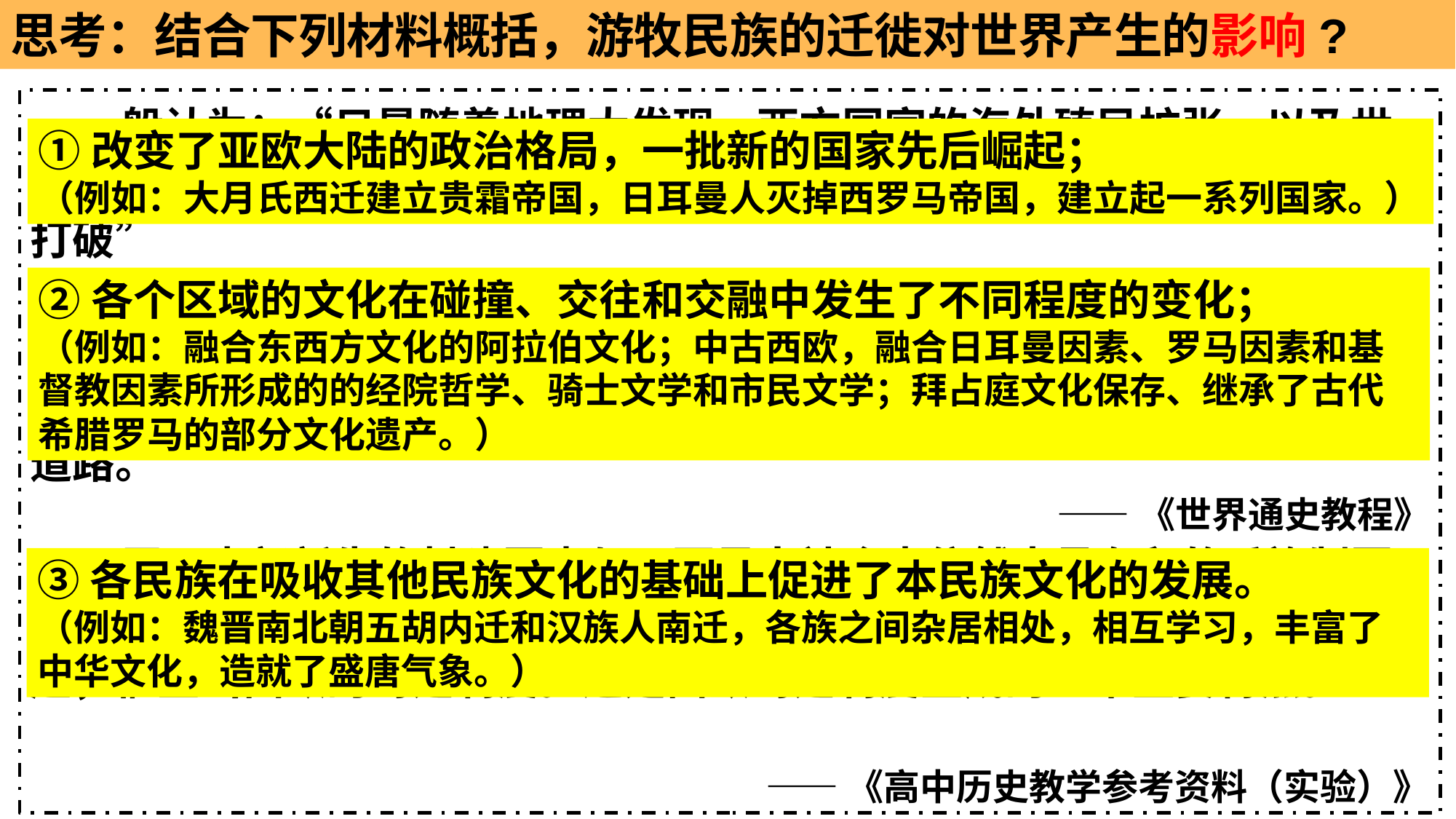

思考：结合下列材料概括，游牧民族的迁徙对世界产生的影响?
    一般认为：“只是随着地理大发现，西方国家的海外殖民扩张，以及世界市场的形成，过去长期存在的……相对隔绝状态才在越来越大的程度上被打破”
    在冲击的过程中（游牧世界对农耕世界），两者间的联系增强，彼此都从对方学到了自己所缺少的某些技术……，那些在冲击以后在农耕世界定居下来的游牧、半游牧民族，几乎都放弃了以游牧为主的经济，走上了农耕化道路。
——《世界通史教程》
    西罗马内部新生的封建因素与日耳曼人社会中依然大量存留的氏族制因素，通过民族大迁徙这一时代契机，发生了直接的碰撞，彼此逐渐结合到一起，催生出西欧的封建制度。这是西欧封建制度生成的一个重要特点。
——《高中历史教学参考资料（实验）》
①改变了亚欧大陆的政治格局，一批新的国家先后崛起；
（例如：大月氏西迁建立贵霜帝国，日耳曼人灭掉西罗马帝国，建立起一系列国家。）
②各个区域的文化在碰撞、交往和交融中发生了不同程度的变化；
（例如：融合东西方文化的阿拉伯文化；中古西欧，融合日耳曼因素、罗马因素和基督教因素所形成的的经院哲学、骑士文学和市民文学；拜占庭文化保存、继承了古代希腊罗马的部分文化遗产。）
③各民族在吸收其他民族文化的基础上促进了本民族文化的发展。
（例如：魏晋南北朝五胡内迁和汉族人南迁，各族之间杂居相处，相互学习，丰富了中华文化，造就了盛唐气象。）